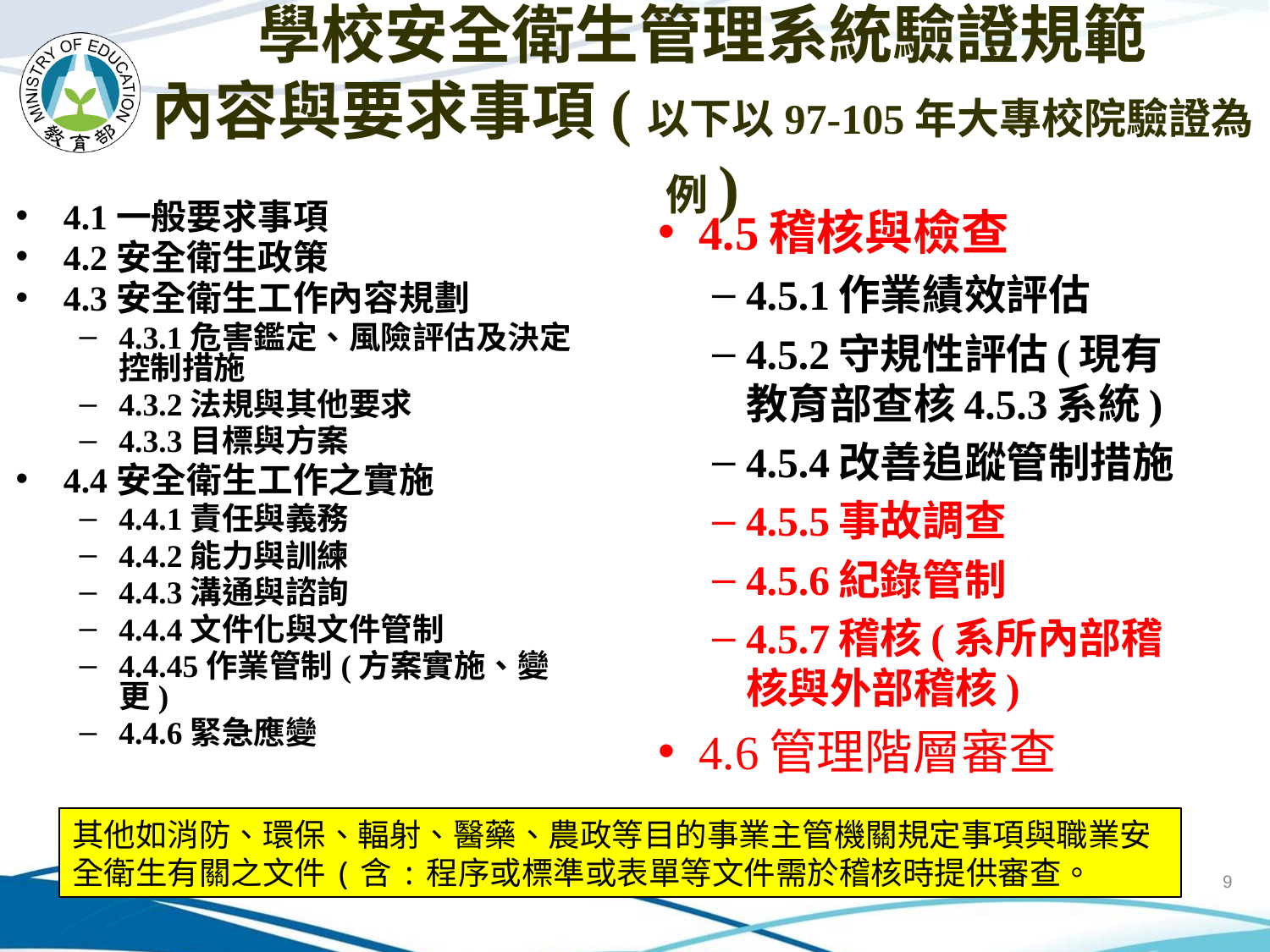

# 學校安全衛生管理系統驗證規範 內容與要求事項(以下以97-105年大專校院驗證為例)
4.1一般要求事項
4.2安全衛生政策
4.3安全衛生工作內容規劃
4.3.1危害鑑定、風險評估及決定控制措施
4.3.2法規與其他要求
4.3.3目標與方案
4.4安全衛生工作之實施
4.4.1責任與義務
4.4.2能力與訓練
4.4.3溝通與諮詢
4.4.4文件化與文件管制
4.4.45作業管制(方案實施、變更)
4.4.6緊急應變
4.5稽核與檢查
4.5.1作業績效評估
4.5.2守規性評估(現有教育部查核4.5.3系統)
4.5.4改善追蹤管制措施
4.5.5事故調查
4.5.6紀錄管制
4.5.7稽核(系所內部稽核與外部稽核)
4.6管理階層審查
其他如消防、環保、輻射、醫藥、農政等目的事業主管機關規定事項與職業安全衛生有關之文件(含:程序或標準或表單等文件需於稽核時提供審查。
9